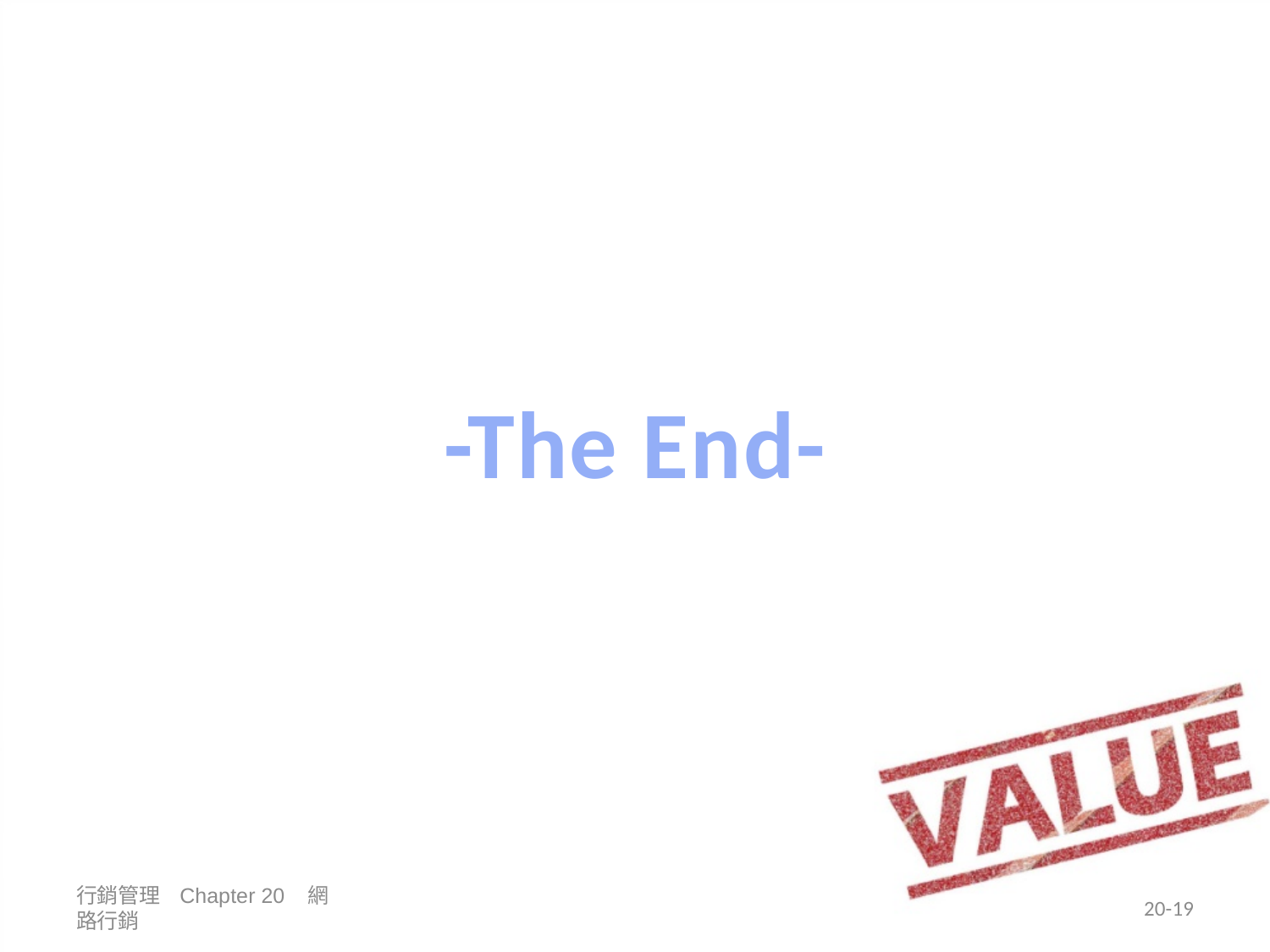

# -The End-

行銷管理   Chapter 20   網路行銷
20-19